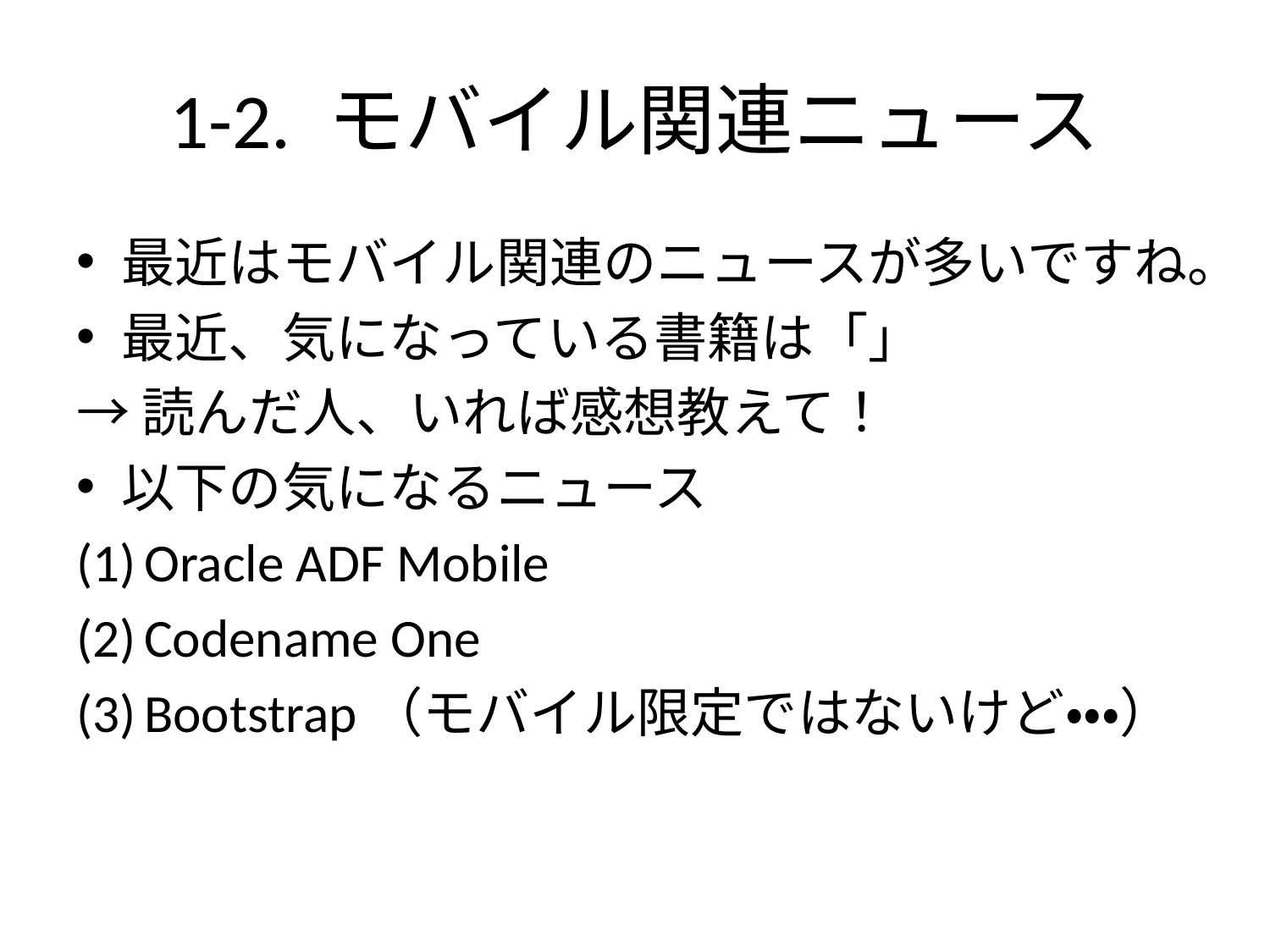

# 1-2. モバイル関連ニュース
最近はモバイル関連のニュースが多いですね。
最近、気になっている書籍は「」
→読んだ人、いれば感想教えて！
以下の気になるニュース
Oracle ADF Mobile
Codename One
Bootstrap（モバイル限定ではないけど・・・）